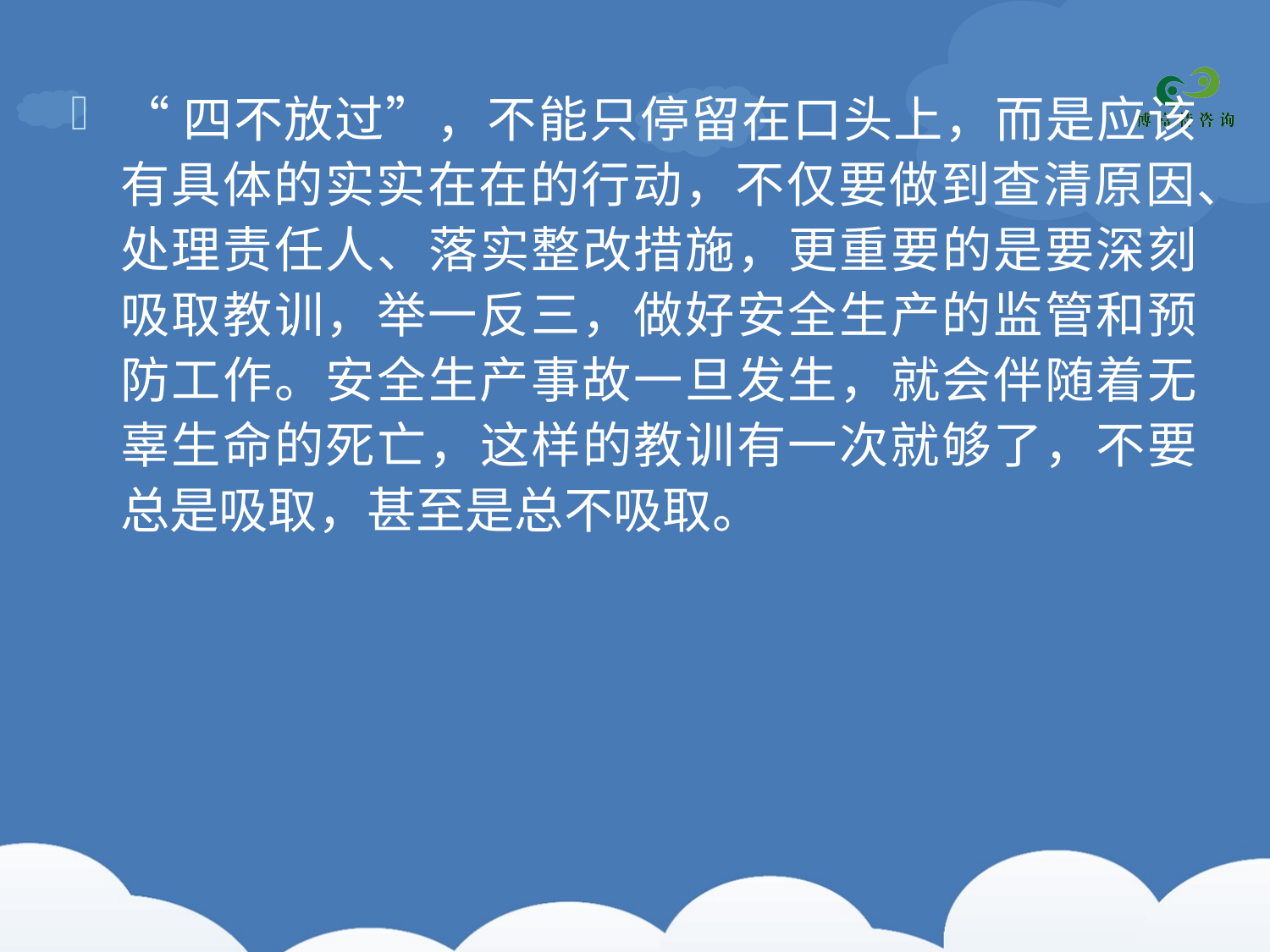

“四不放过”，不能只停留在口头上，而是应该有具体的实实在在的行动，不仅要做到查清原因、处理责任人、落实整改措施，更重要的是要深刻吸取教训，举一反三，做好安全生产的监管和预防工作。安全生产事故一旦发生，就会伴随着无辜生命的死亡，这样的教训有一次就够了，不要总是吸取，甚至是总不吸取。